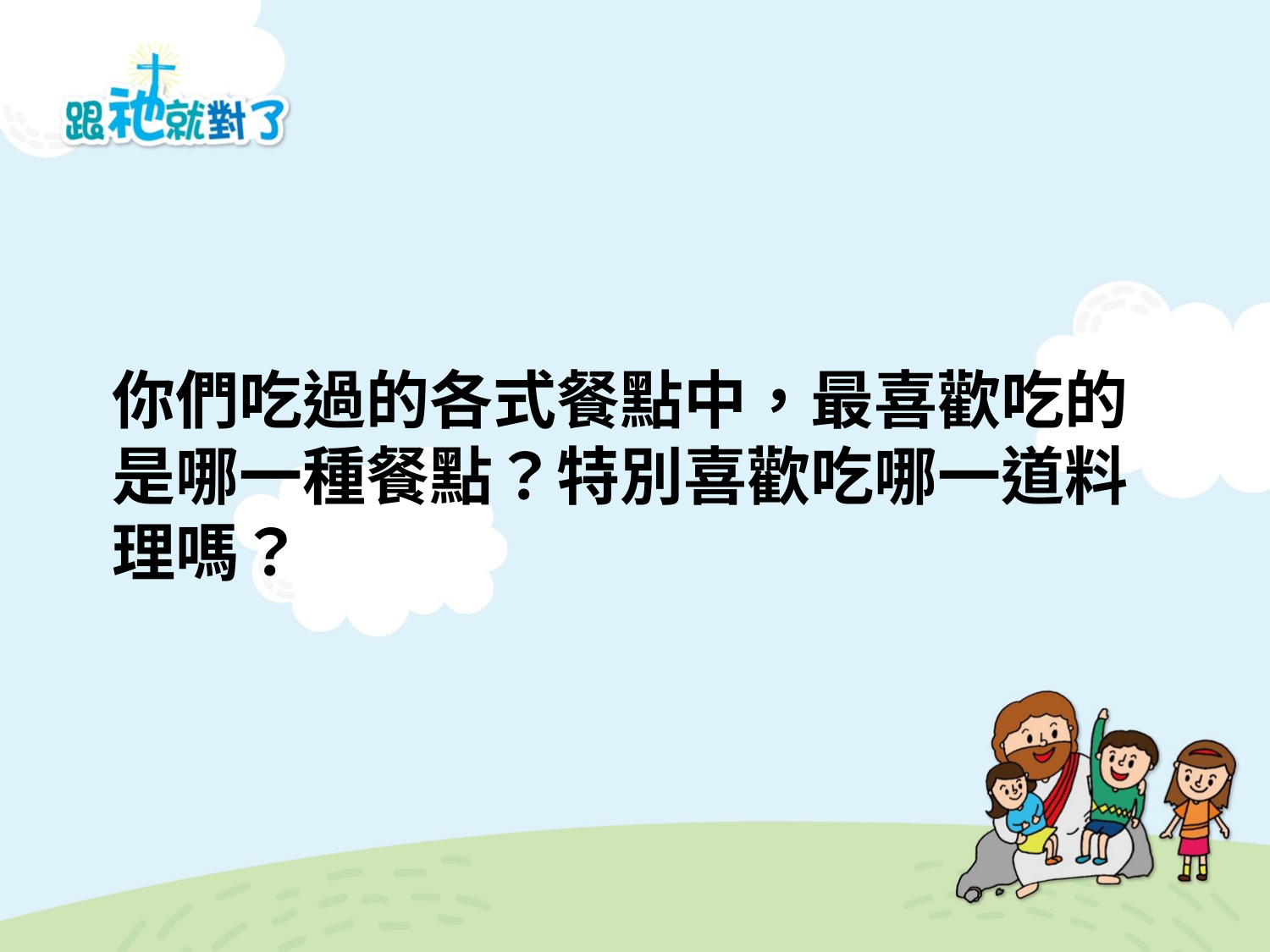

你們吃過的各式餐點中，最喜歡吃的是哪一種餐點？特別喜歡吃哪一道料理嗎？